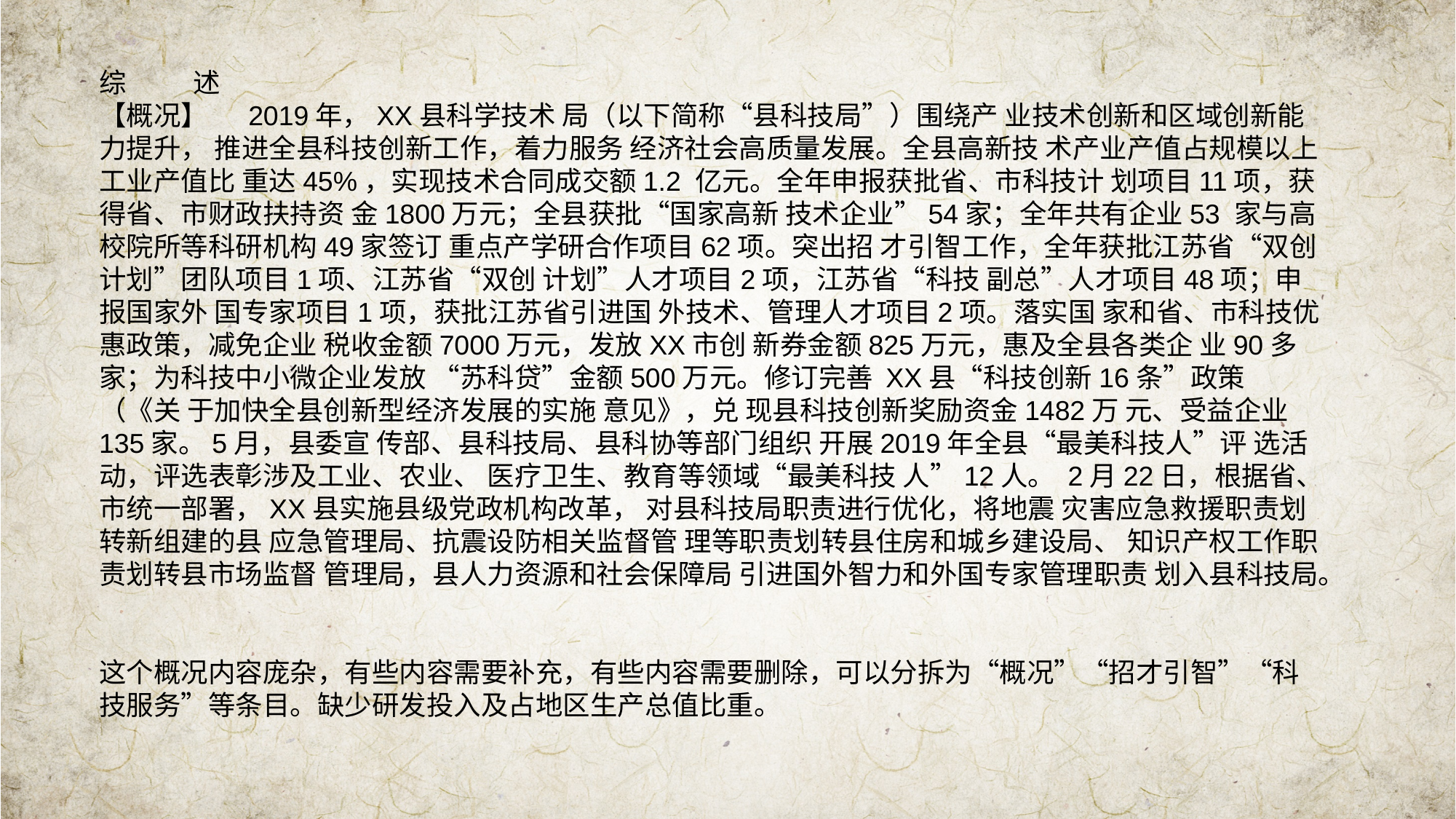

综    述
【概况】  2019年，XX县科学技术 局（以下简称“县科技局”）围绕产 业技术创新和区域创新能力提升， 推进全县科技创新工作，着力服务 经济社会高质量发展。全县高新技 术产业产值占规模以上工业产值比 重达45%，实现技术合同成交额1.2 亿元。全年申报获批省、市科技计 划项目11项，获得省、市财政扶持资 金1800万元；全县获批“国家高新 技术企业”54家；全年共有企业53 家与高校院所等科研机构49家签订 重点产学研合作项目62项。突出招 才引智工作，全年获批江苏省“双创 计划”团队项目1项、江苏省“双创 计划”人才项目2项，江苏省“科技 副总”人才项目48项；申报国家外 国专家项目1项，获批江苏省引进国 外技术、管理人才项目2项。落实国 家和省、市科技优惠政策，减免企业 税收金额7000万元，发放XX市创 新券金额825万元，惠及全县各类企 业90多家；为科技中小微企业发放 “苏科贷”金额500万元。修订完善 XX县“科技创新16条”政策（《关 于加快全县创新型经济发展的实施 意见》，兑 现县科技创新奖励资金1482万 元、受益企业135家。5月，县委宣 传部、县科技局、县科协等部门组织 开展2019年全县“最美科技人”评 选活动，评选表彰涉及工业、农业、 医疗卫生、教育等领域“最美科技 人”12人。 2月22日，根据省、市统一部署，XX县实施县级党政机构改革， 对县科技局职责进行优化，将地震 灾害应急救援职责划转新组建的县 应急管理局、抗震设防相关监督管 理等职责划转县住房和城乡建设局、 知识产权工作职责划转县市场监督 管理局，县人力资源和社会保障局 引进国外智力和外国专家管理职责 划入县科技局。

这个概况内容庞杂，有些内容需要补充，有些内容需要删除，可以分拆为“概况”“招才引智”“科技服务”等条目。缺少研发投入及占地区生产总值比重。